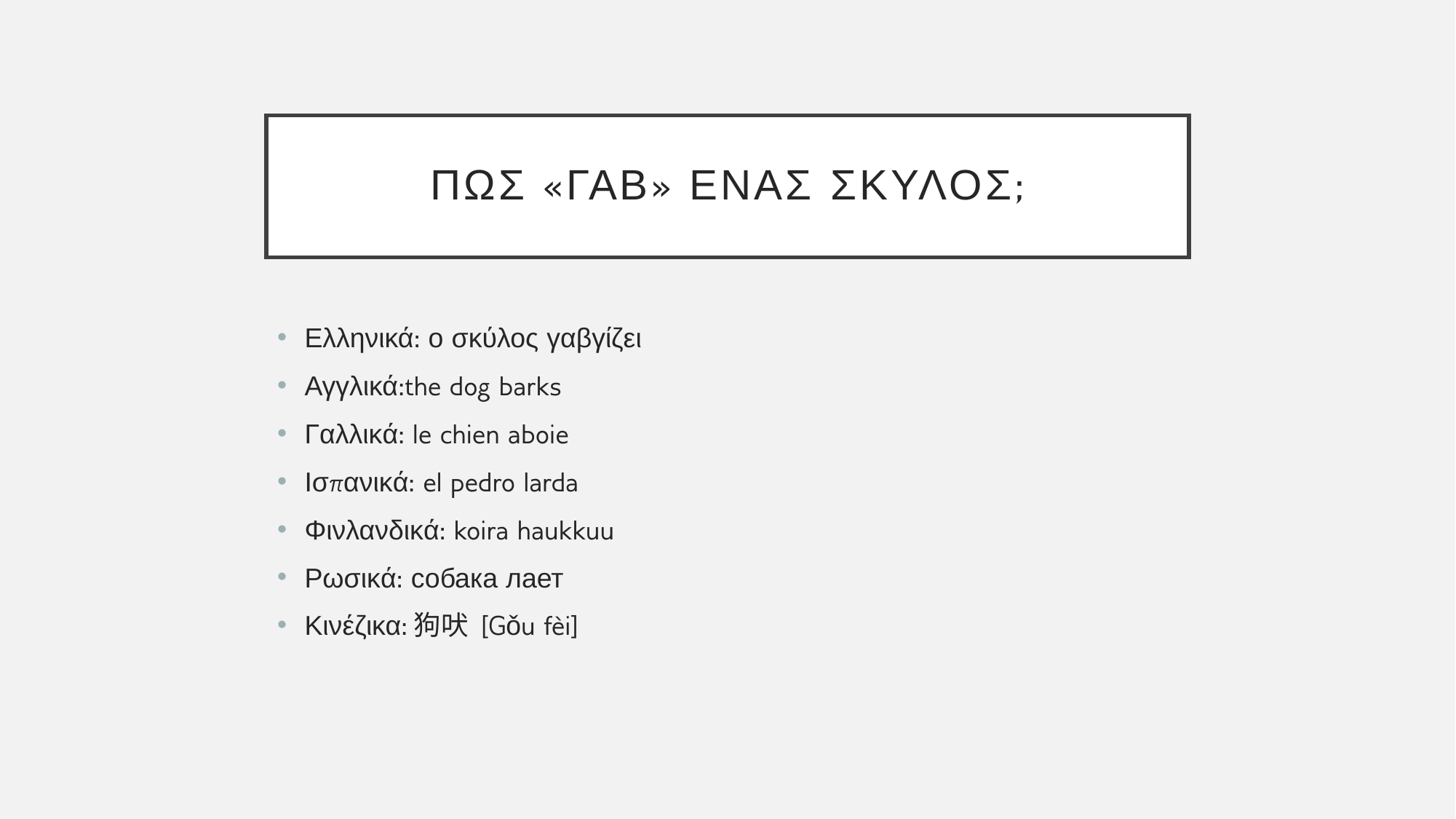

# Πως «γαβ» ενασ σκυλοσ;
Ελληνικά: ο σκύλος γαβγίζει
Αγγλικά:the dog barks
Γαλλικά: le chien aboie
Ισπανικά: el pedro larda
Φινλανδικά: koira haukkuu
Ρωσικά: собака лает
Κινέζικα:狗吠 [Gǒu fèi]